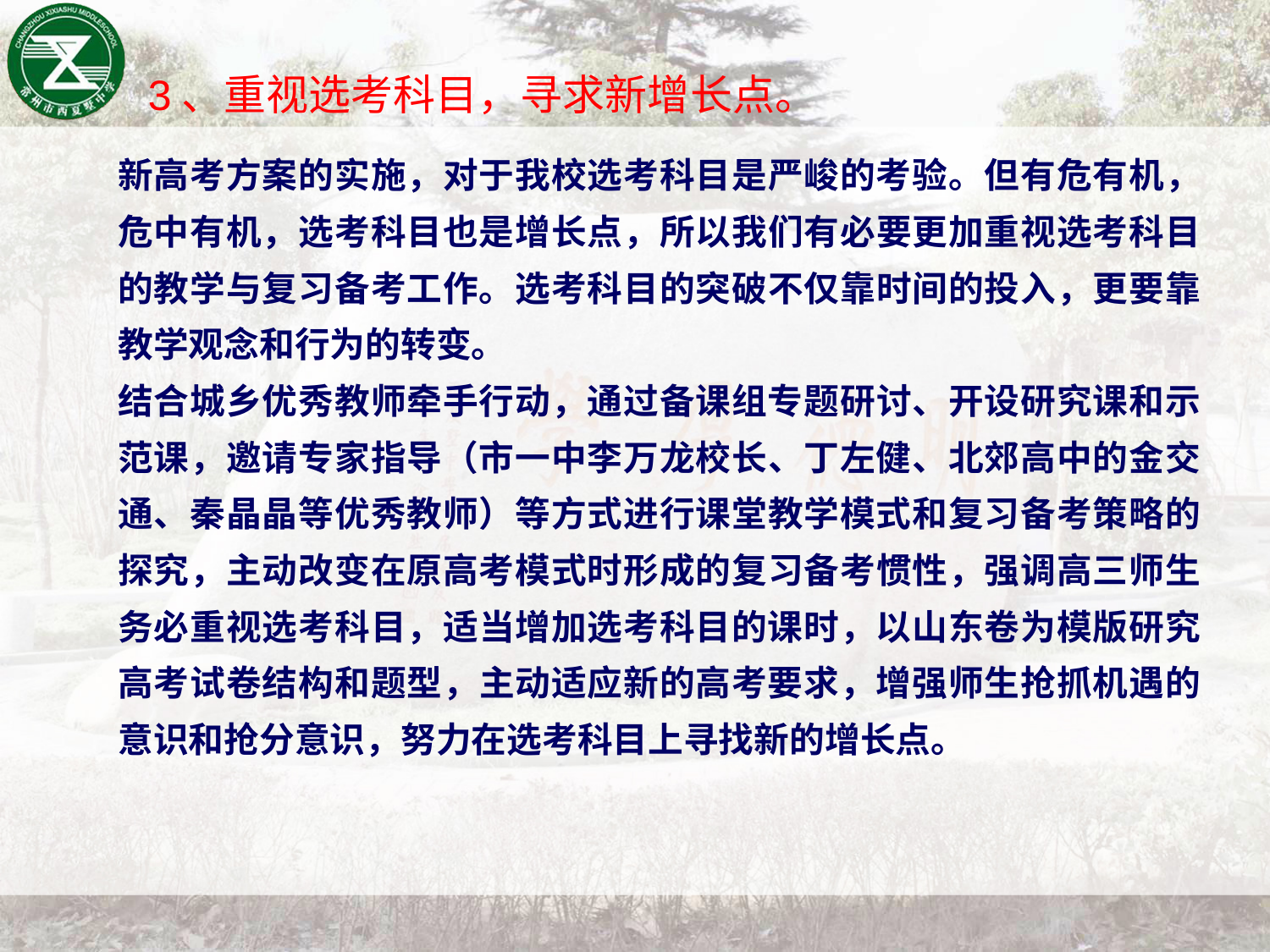

3、重视选考科目，寻求新增长点。
新高考方案的实施，对于我校选考科目是严峻的考验。但有危有机，危中有机，选考科目也是增长点，所以我们有必要更加重视选考科目的教学与复习备考工作。选考科目的突破不仅靠时间的投入，更要靠教学观念和行为的转变。
结合城乡优秀教师牵手行动，通过备课组专题研讨、开设研究课和示范课，邀请专家指导（市一中李万龙校长、丁左健、北郊高中的金交通、秦晶晶等优秀教师）等方式进行课堂教学模式和复习备考策略的探究，主动改变在原高考模式时形成的复习备考惯性，强调高三师生务必重视选考科目，适当增加选考科目的课时，以山东卷为模版研究高考试卷结构和题型，主动适应新的高考要求，增强师生抢抓机遇的意识和抢分意识，努力在选考科目上寻找新的增长点。